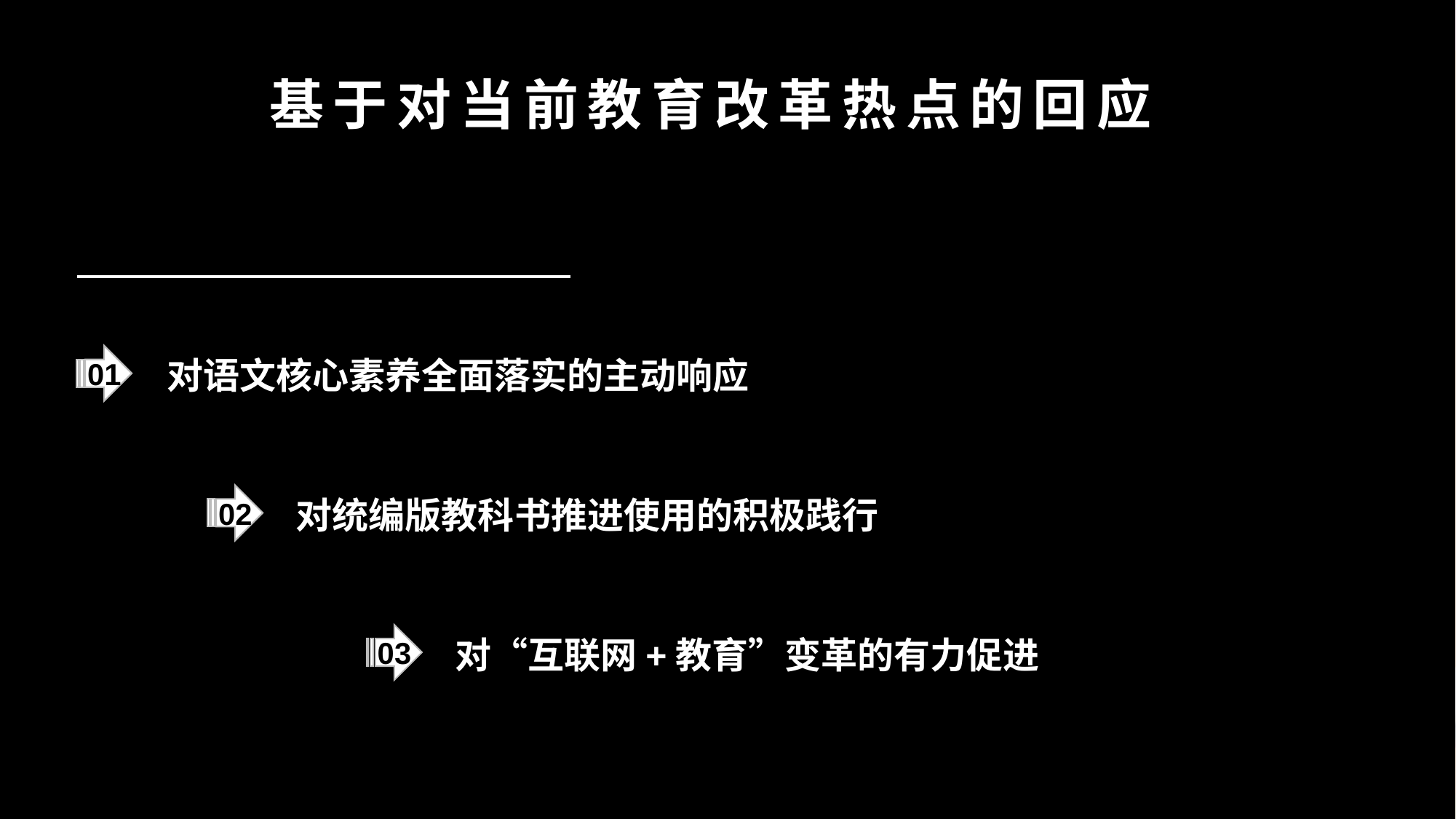

# 基于对当前教育改革热点的回应
对语文核心素养全面落实的主动响应

01
对统编版教科书推进使用的积极践行

02
对“互联网+教育”变革的有力促进

03